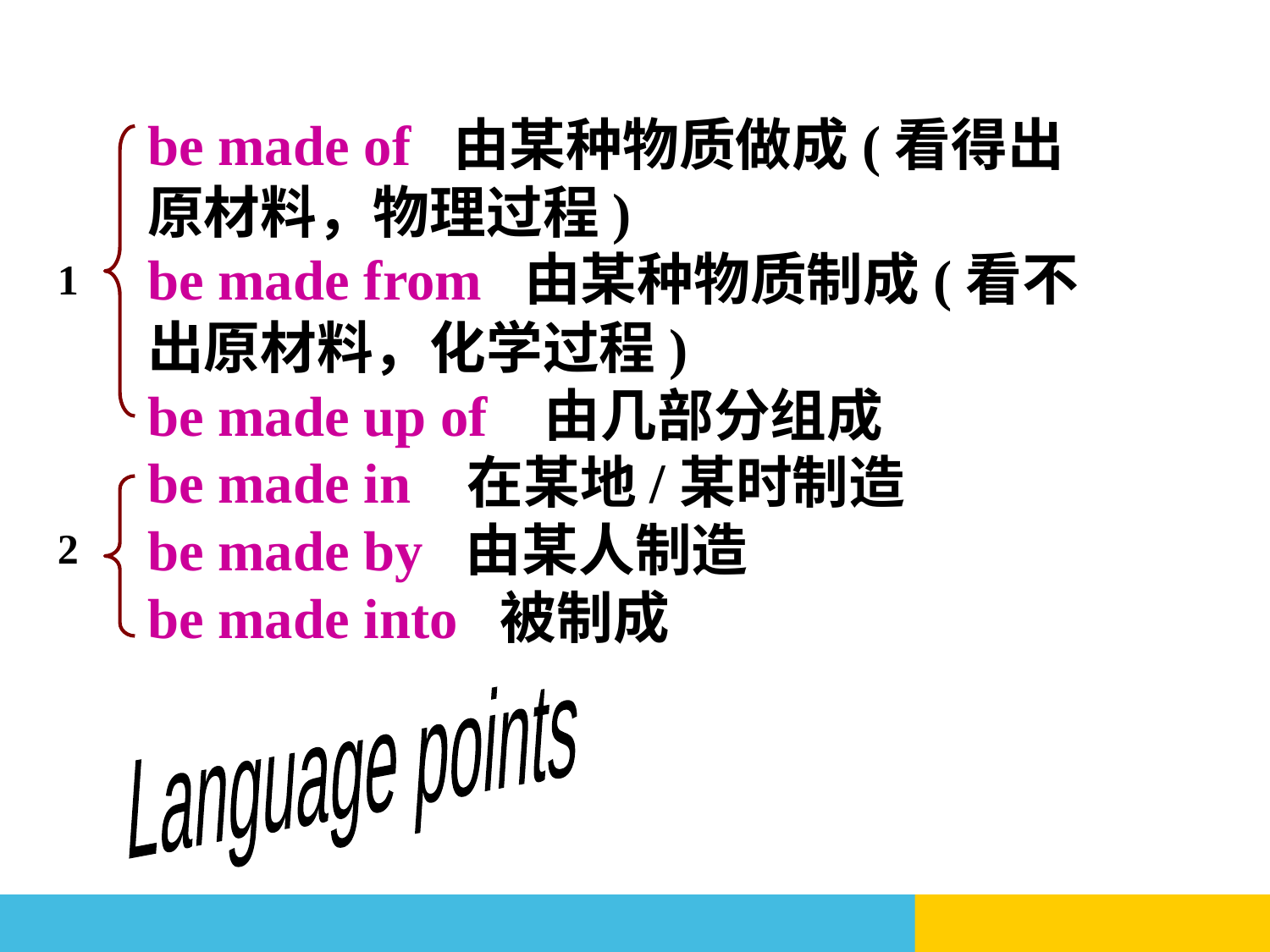

be made of  由某种物质做成(看得出原材料，物理过程)
be made from  由某种物质制成(看不出原材料，化学过程)
be made up of   由几部分组成
be made in   在某地/某时制造
be made by  由某人制造
be made into  被制成

1

2
Language points